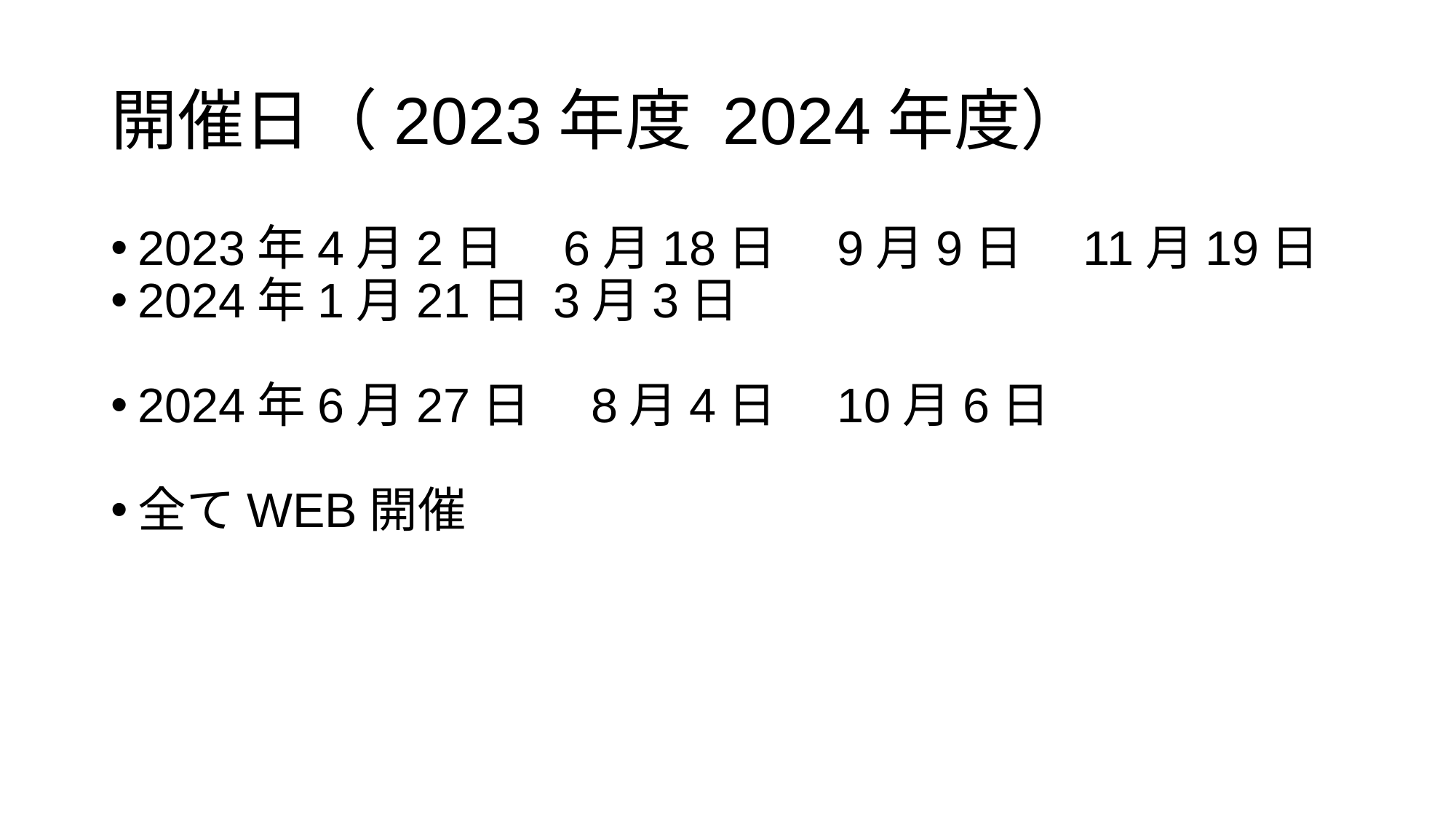

# 開催日（2023年度 2024年度）
2023年4月2日　6月18日　9月9日　11月19日
2024年1月21日 3月3日

2024年6月27日　8月4日　10月6日

全てWEB開催